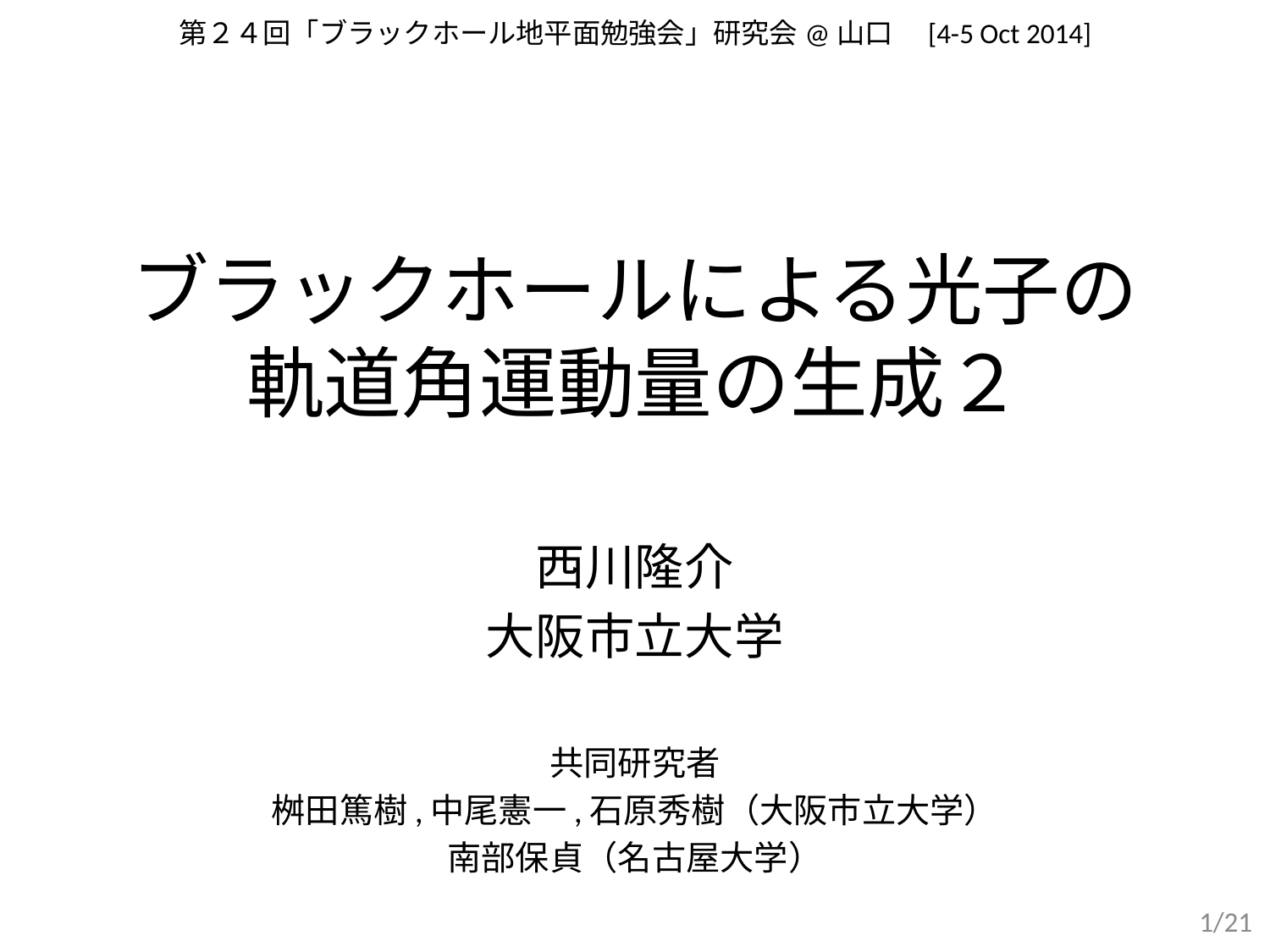

第２４回「ブラックホール地平面勉強会」研究会@山口　[4-5 Oct 2014]
# ブラックホールによる光子の 軌道角運動量の生成２
西川隆介
大阪市立大学

共同研究者
桝田篤樹,中尾憲一,石原秀樹（大阪市立大学）
南部保貞（名古屋大学）
1/21